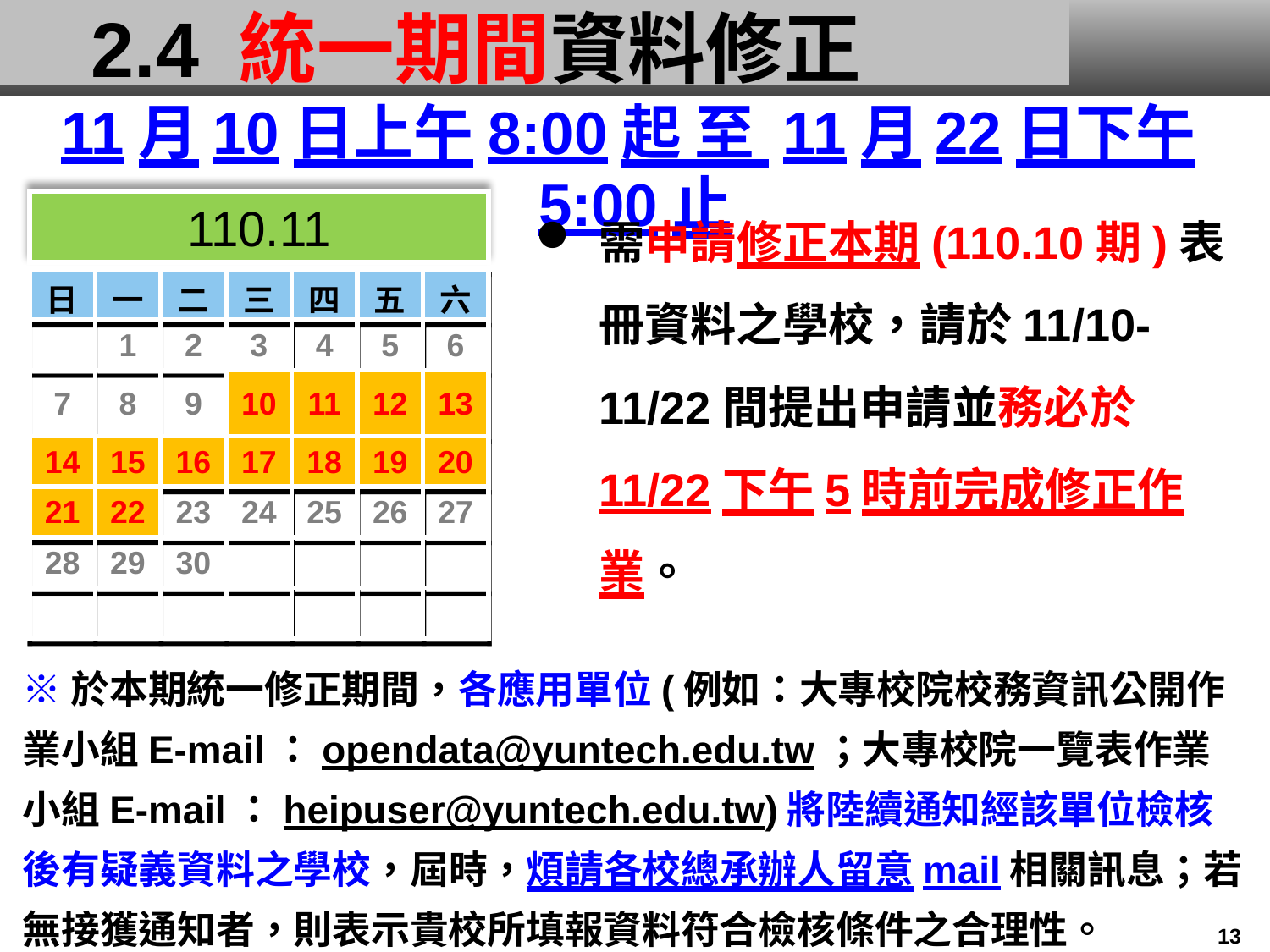

# 2.4 統一期間資料修正
11月10日上午8:00起 至 11月22日下午5:00止
需申請修正本期(110.10期)表冊資料之學校，請於11/10-11/22間提出申請並務必於11/22下午5時前完成修正作業。
110.11
| 日 | 一 | 二 | 三 | 四 | 五 | 六 |
| --- | --- | --- | --- | --- | --- | --- |
|  | 1 | 2 | 3 | 4 | 5 | 6 |
| 7 | 8 | 9 | 10 | 11 | 12 | 13 |
| 14 | 15 | 16 | 17 | 18 | 19 | 20 |
| 21 | 22 | 23 | 24 | 25 | 26 | 27 |
| 28 | 29 | 30 |  |  |  |  |
|  |  |  |  |  |  |  |
※於本期統一修正期間，各應用單位(例如：大專校院校務資訊公開作業小組E-mail：opendata@yuntech.edu.tw；大專校院一覽表作業小組E-mail：heipuser@yuntech.edu.tw)將陸續通知經該單位檢核後有疑義資料之學校，屆時，煩請各校總承辦人留意mail相關訊息；若無接獲通知者，則表示貴校所填報資料符合檢核條件之合理性。